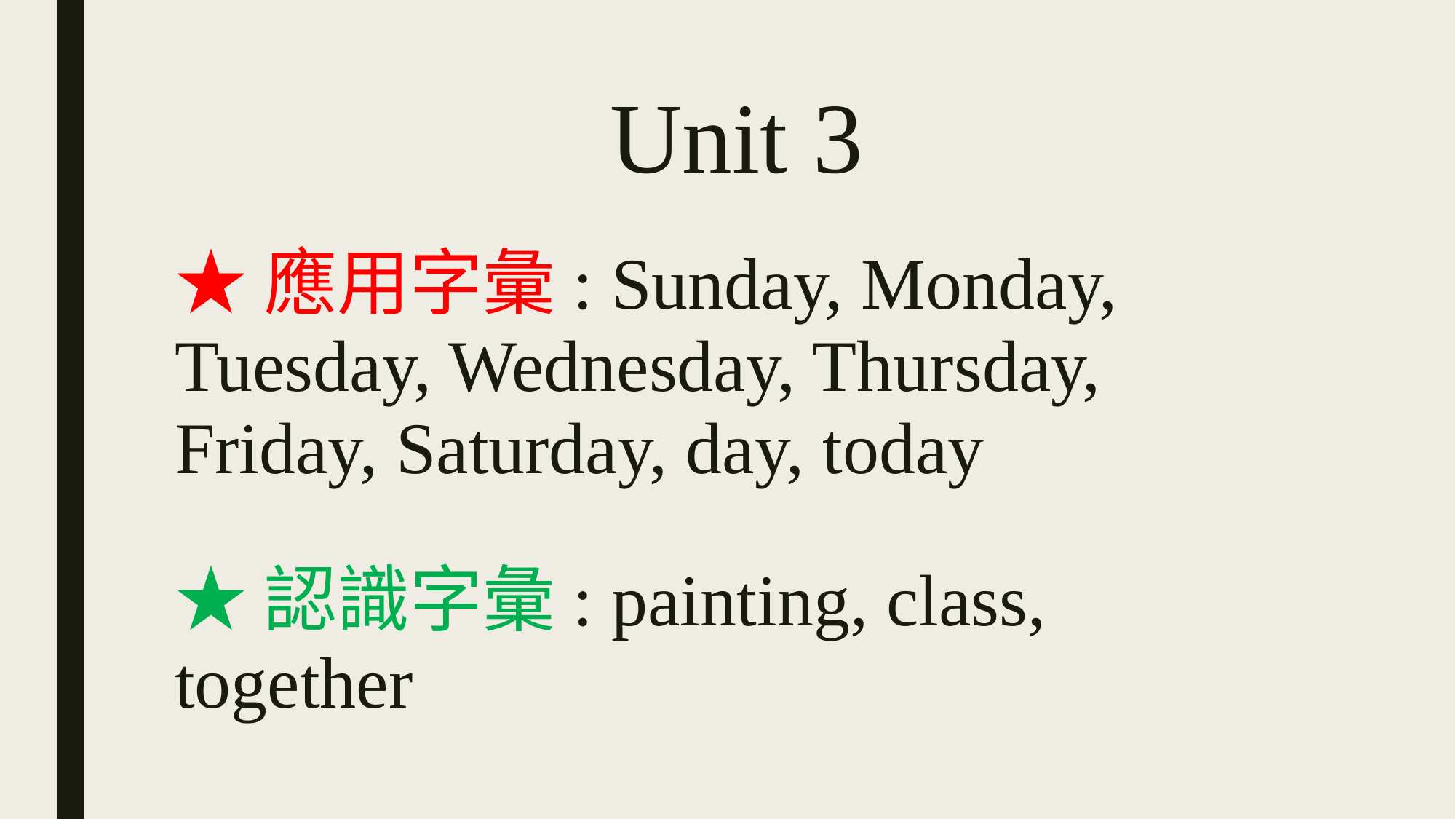

# Unit 3
★應用字彙: Sunday, Monday, Tuesday, Wednesday, Thursday, Friday, Saturday, day, today

★認識字彙: painting, class, together